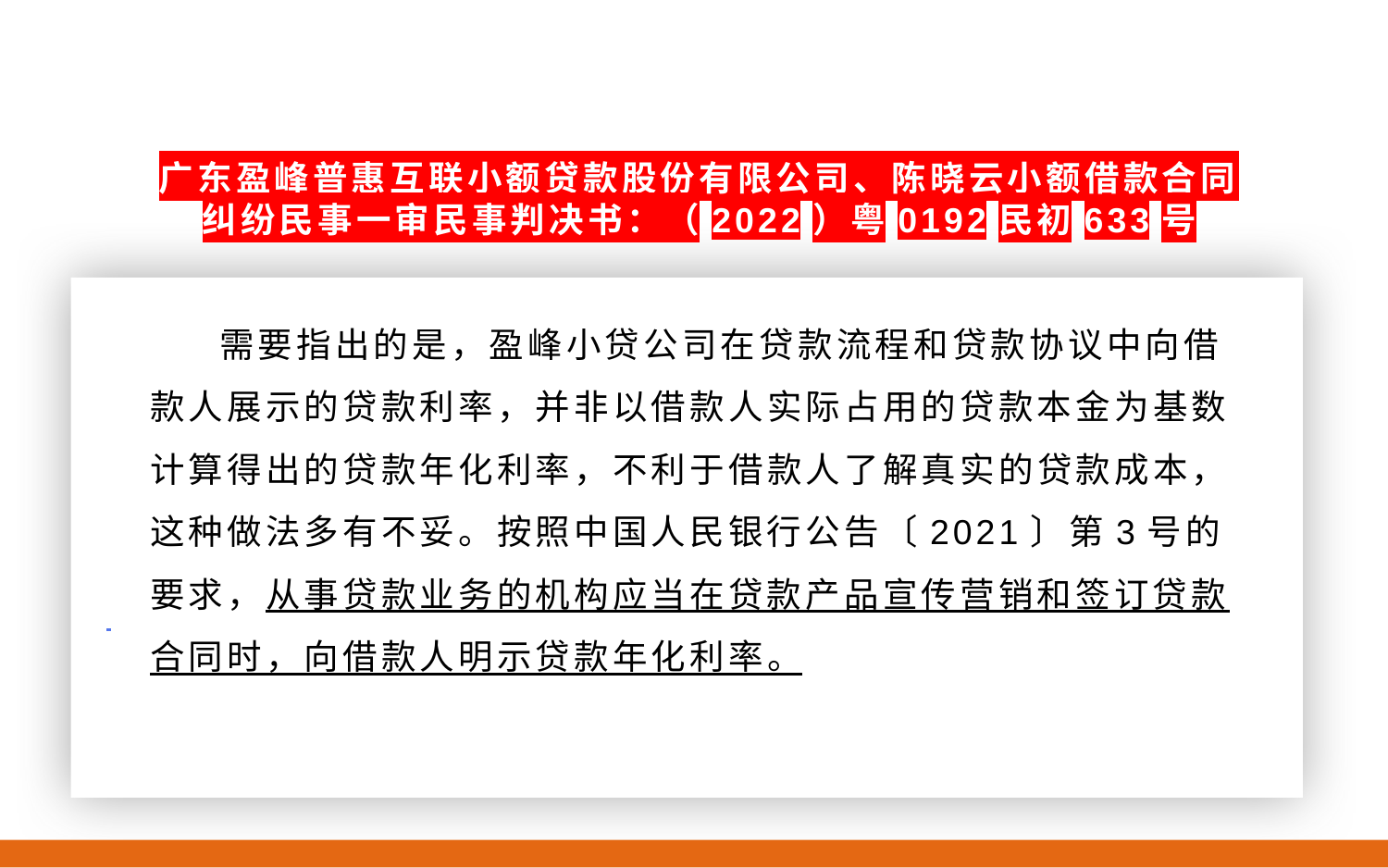

广东盈峰普惠互联小额贷款股份有限公司、陈晓云小额借款合同纠纷民事一审民事判决书：（2022）粤0192民初633号

需要指出的是，盈峰小贷公司在贷款流程和贷款协议中向借款人展示的贷款利率，并非以借款人实际占用的贷款本金为基数计算得出的贷款年化利率，不利于借款人了解真实的贷款成本，这种做法多有不妥。按照中国人民银行公告〔2021〕第3号的要求，从事贷款业务的机构应当在贷款产品宣传营销和签订贷款合同时，向借款人明示贷款年化利率。

全国法院金融审判工作会议纪要